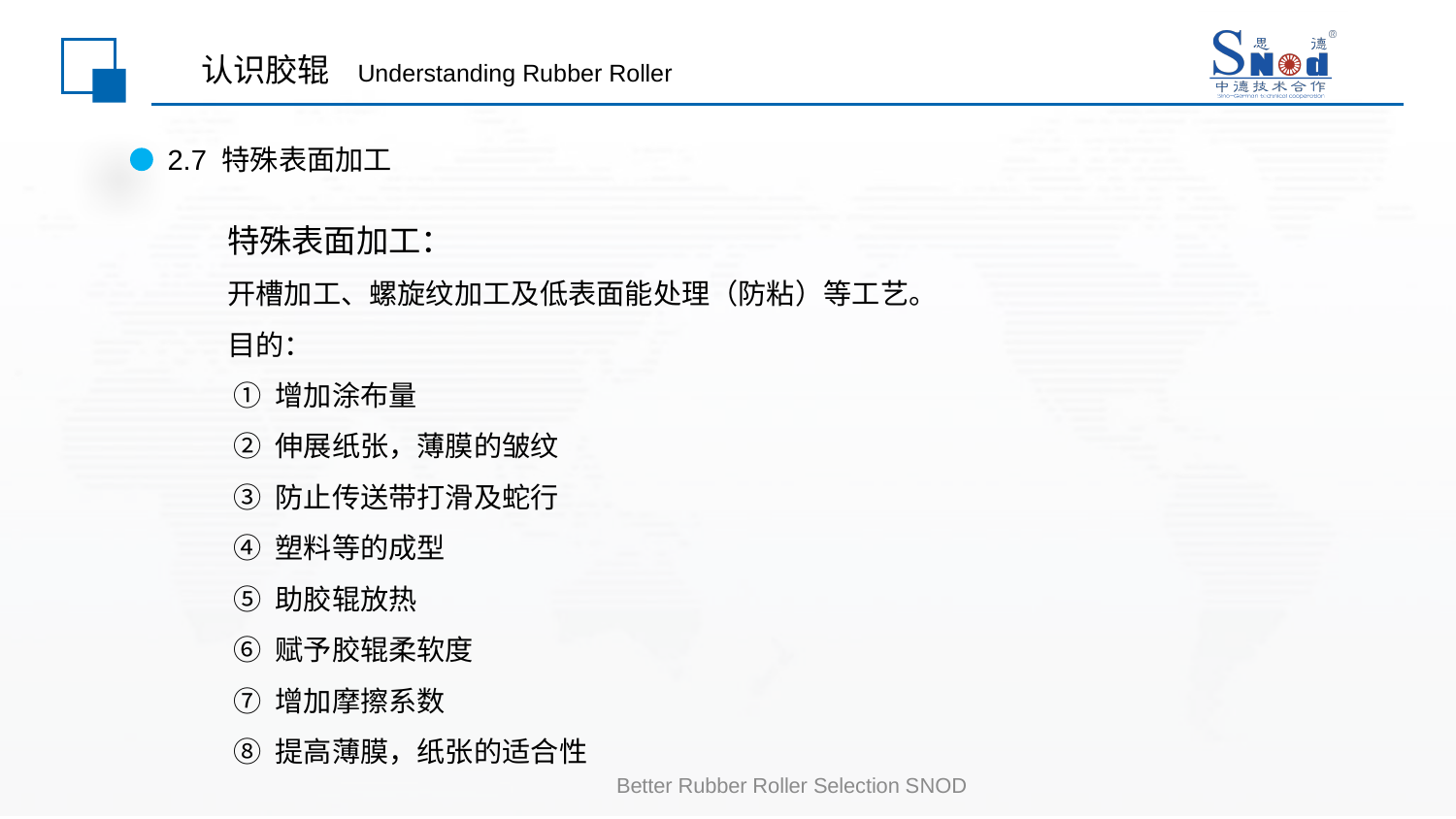

# 认识胶辊   Understanding Rubber Roller
2.7 特殊表面加工

特殊表面加工：
开槽加工、螺旋纹加工及低表面能处理（防粘）等工艺。
目的：
 ① 增加涂布量
 ② 伸展纸张，薄膜的皱纹
 ③ 防止传送带打滑及蛇行
 ④ 塑料等的成型
 ⑤ 助胶辊放热
 ⑥ 赋予胶辊柔软度
 ⑦ 增加摩擦系数
 ⑧ 提高薄膜，纸张的适合性

40
Better Rubber Roller Selection SNOD